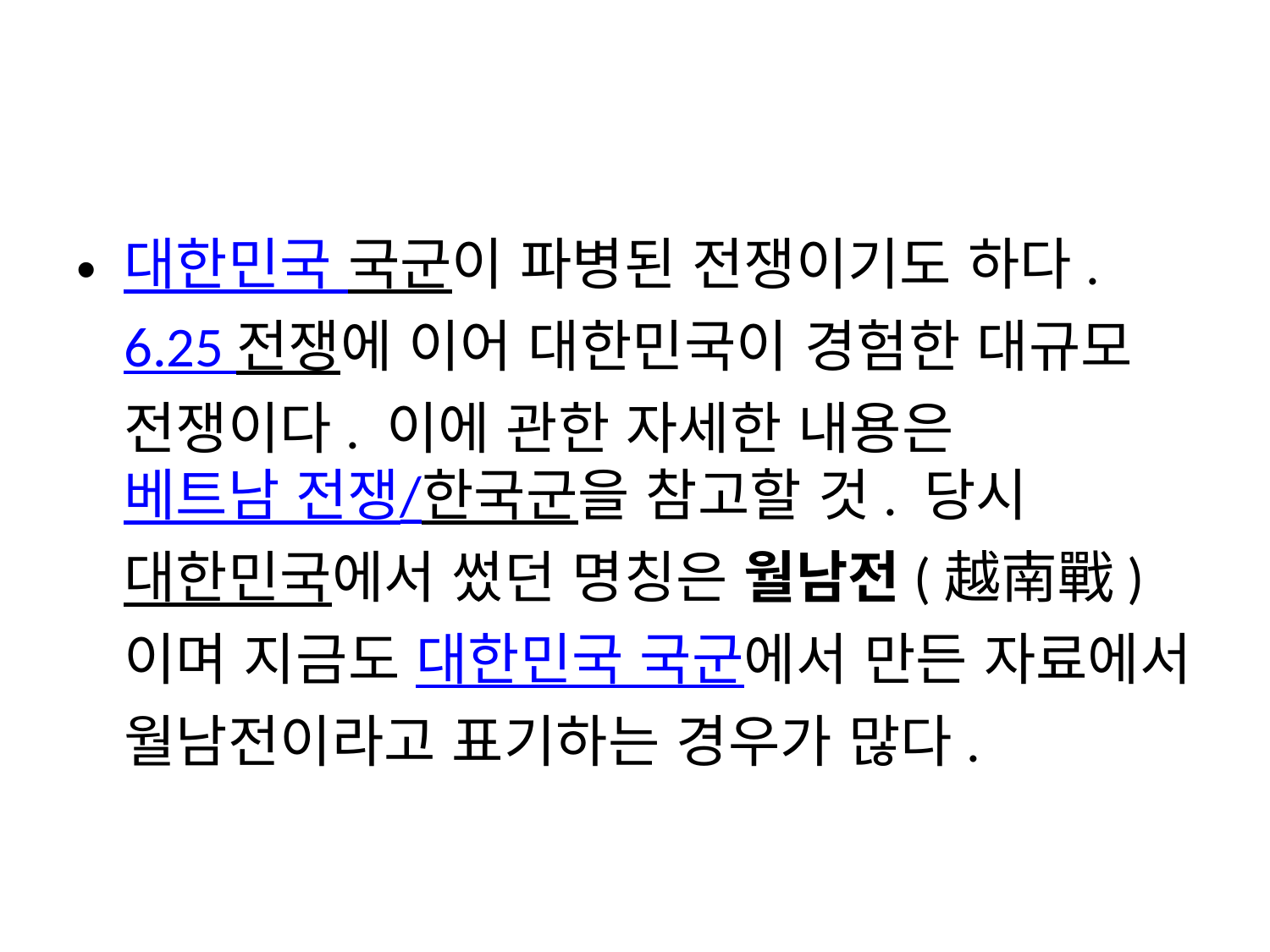

대한민국 국군이 파병된 전쟁이기도 하다. 6.25 전쟁에 이어 대한민국이 경험한 대규모 전쟁이다. 이에 관한 자세한 내용은 베트남 전쟁/한국군을 참고할 것. 당시 대한민국에서 썼던 명칭은 월남전(越南戰)이며 지금도 대한민국 국군에서 만든 자료에서 월남전이라고 표기하는 경우가 많다.